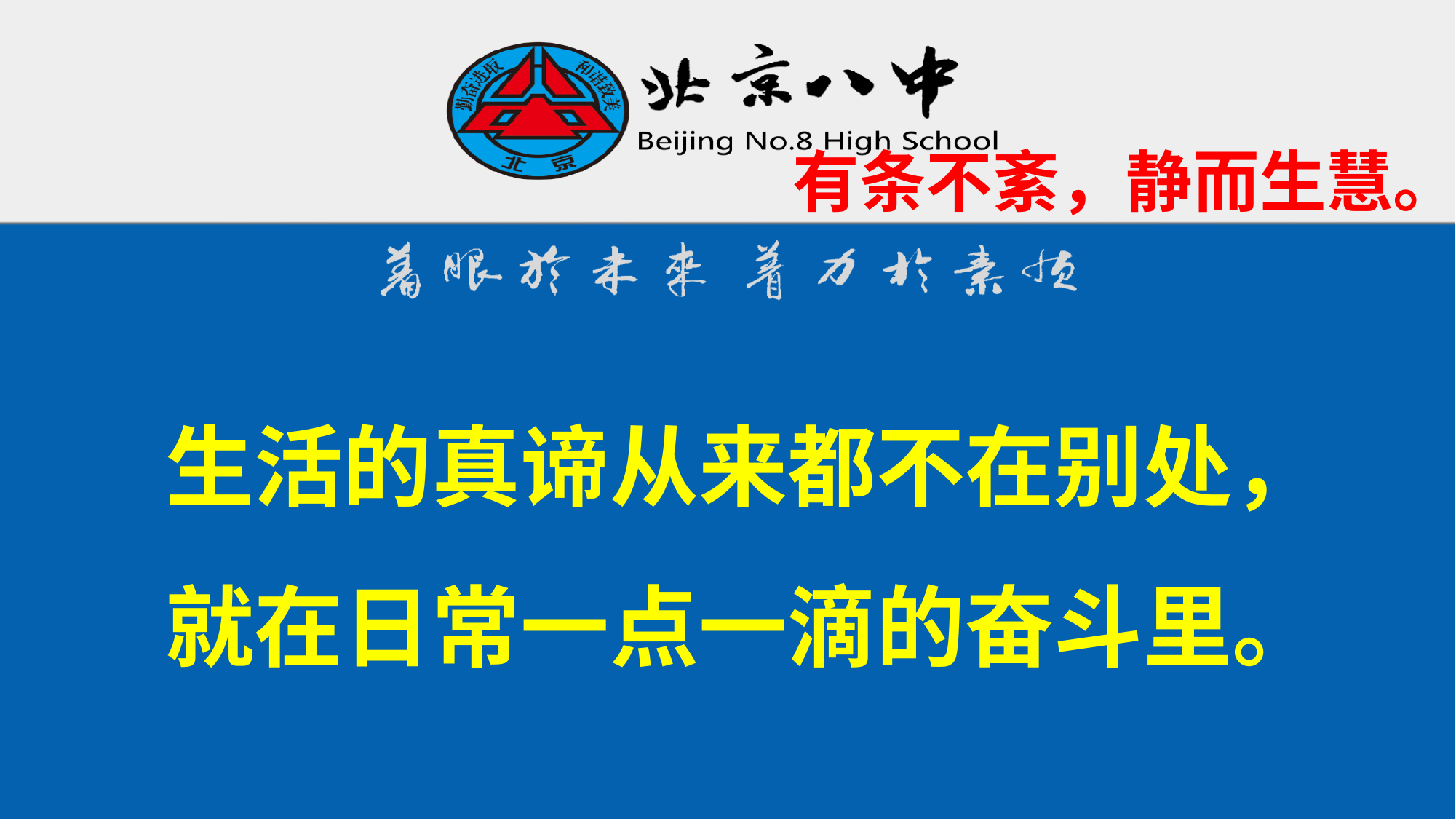

有条不紊，静而生慧。
生活的真谛从来都不在别处，
就在日常一点一滴的奋斗里。